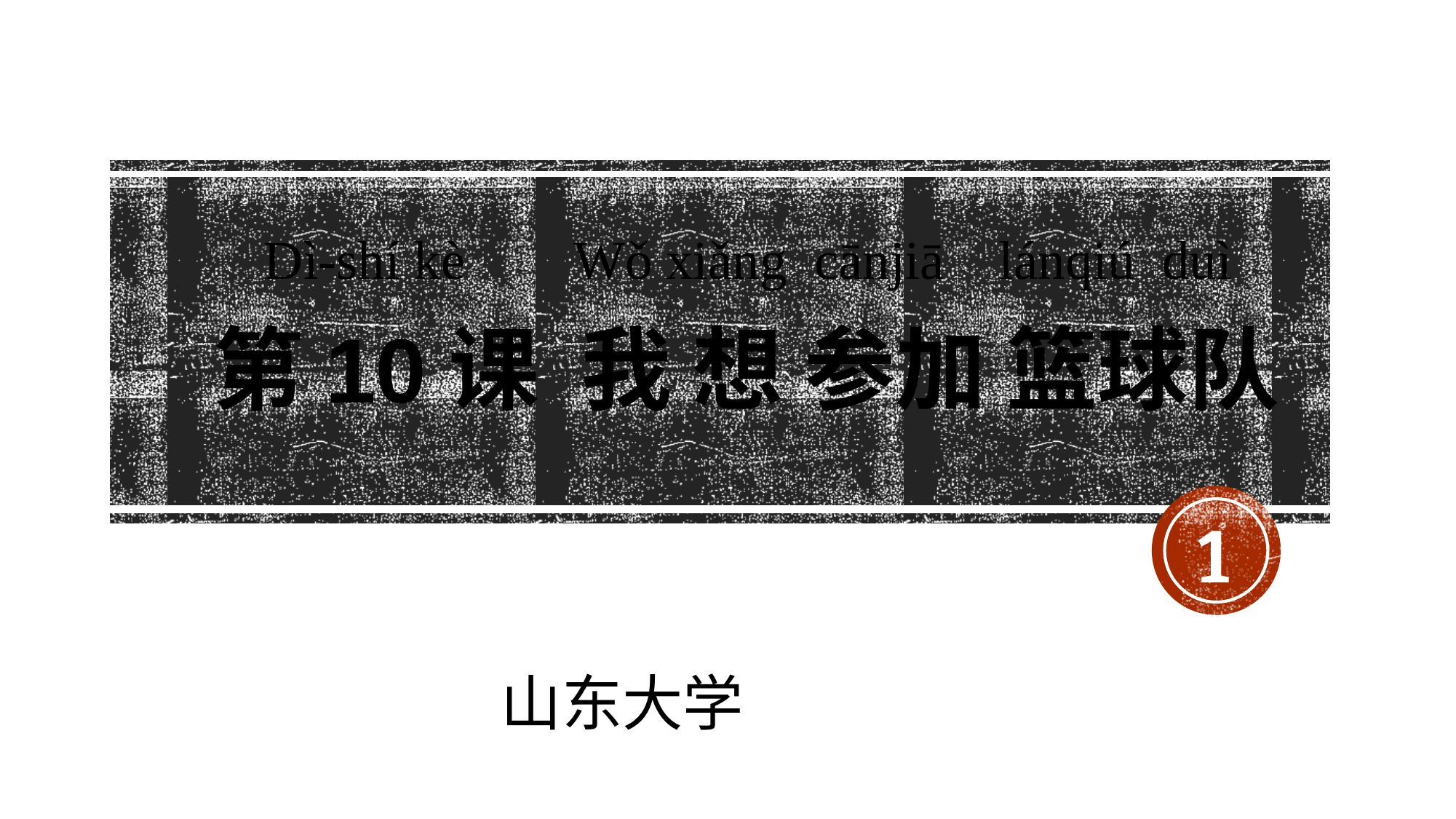

Dì-shí kè        Wǒ xiǎng  cānjiā    lánqiú  duì
# 第10课  我 想 参加 篮球队
1
山东大学